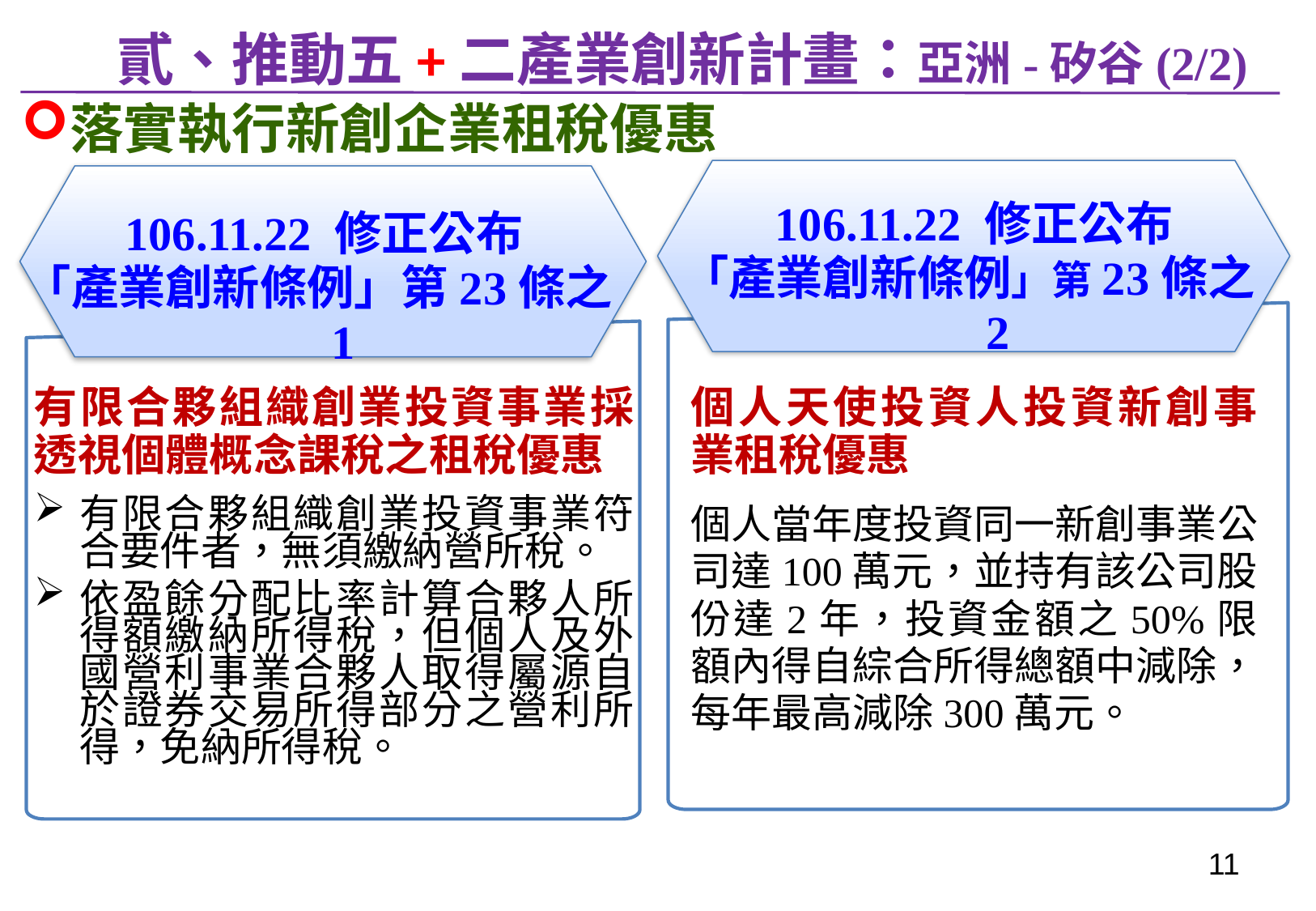

貳、推動五+二產業創新計畫：亞洲-矽谷(2/2)
落實執行新創企業租稅優惠

106.11.22 修正公布
「產業創新條例」第23條之2
106.11.22 修正公布
「產業創新條例」第23條之1
有限合夥組織創業投資事業採透視個體概念課稅之租稅優惠
有限合夥組織創業投資事業符合要件者，無須繳納營所稅。
依盈餘分配比率計算合夥人所得額繳納所得稅，但個人及外國營利事業合夥人取得屬源自於證券交易所得部分之營利所得，免納所得稅。
個人天使投資人投資新創事業租稅優惠
個人當年度投資同一新創事業公司達100萬元，並持有該公司股份達2年，投資金額之50%限額內得自綜合所得總額中減除，每年最高減除300萬元。
11